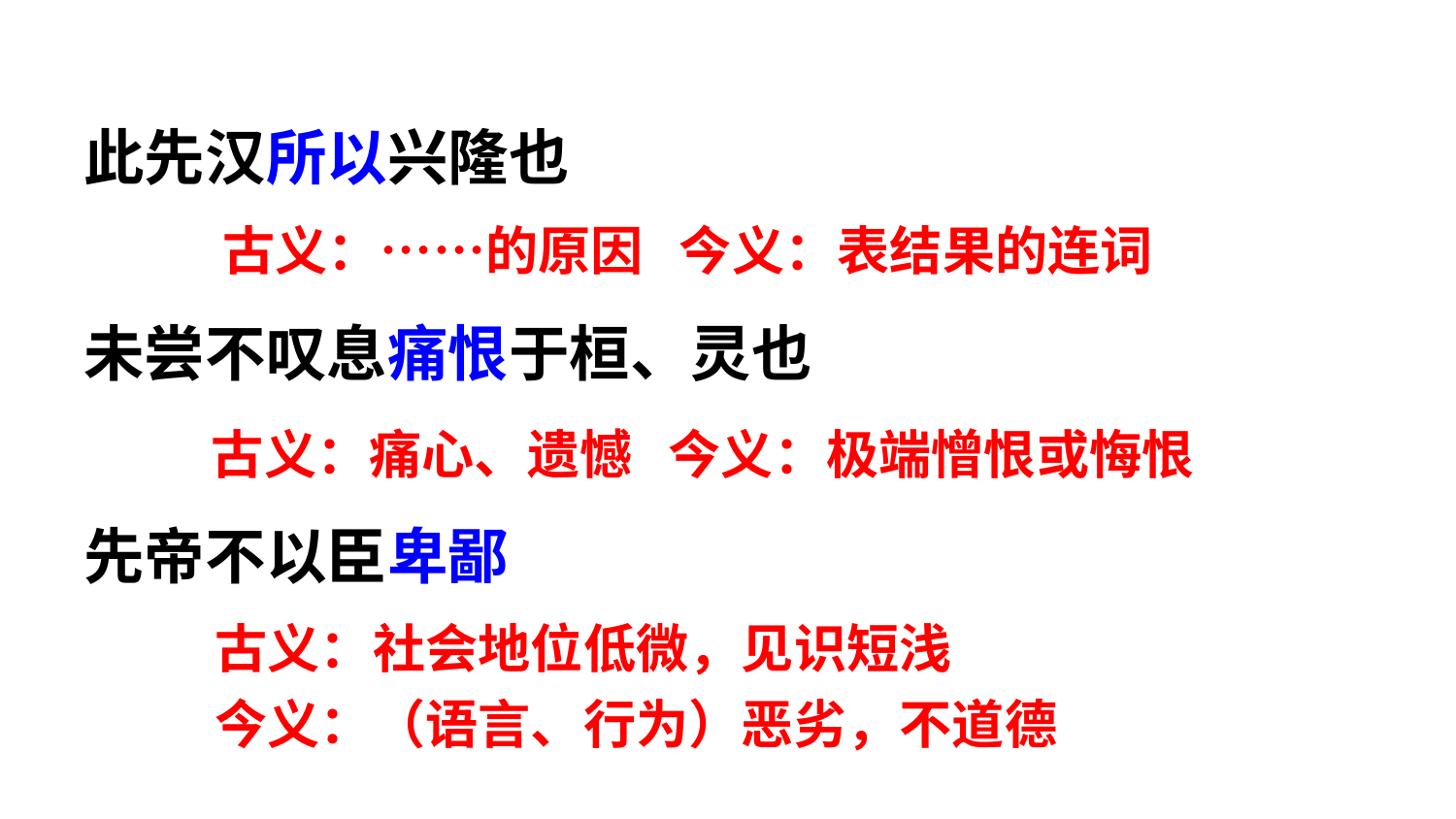

此先汉所以兴隆也

未尝不叹息痛恨于桓、灵也

先帝不以臣卑鄙
古义：……的原因   今义：表结果的连词
古义：痛心、遗憾   今义：极端憎恨或悔恨
古义：社会地位低微，见识短浅
今义：（语言、行为）恶劣，不道德